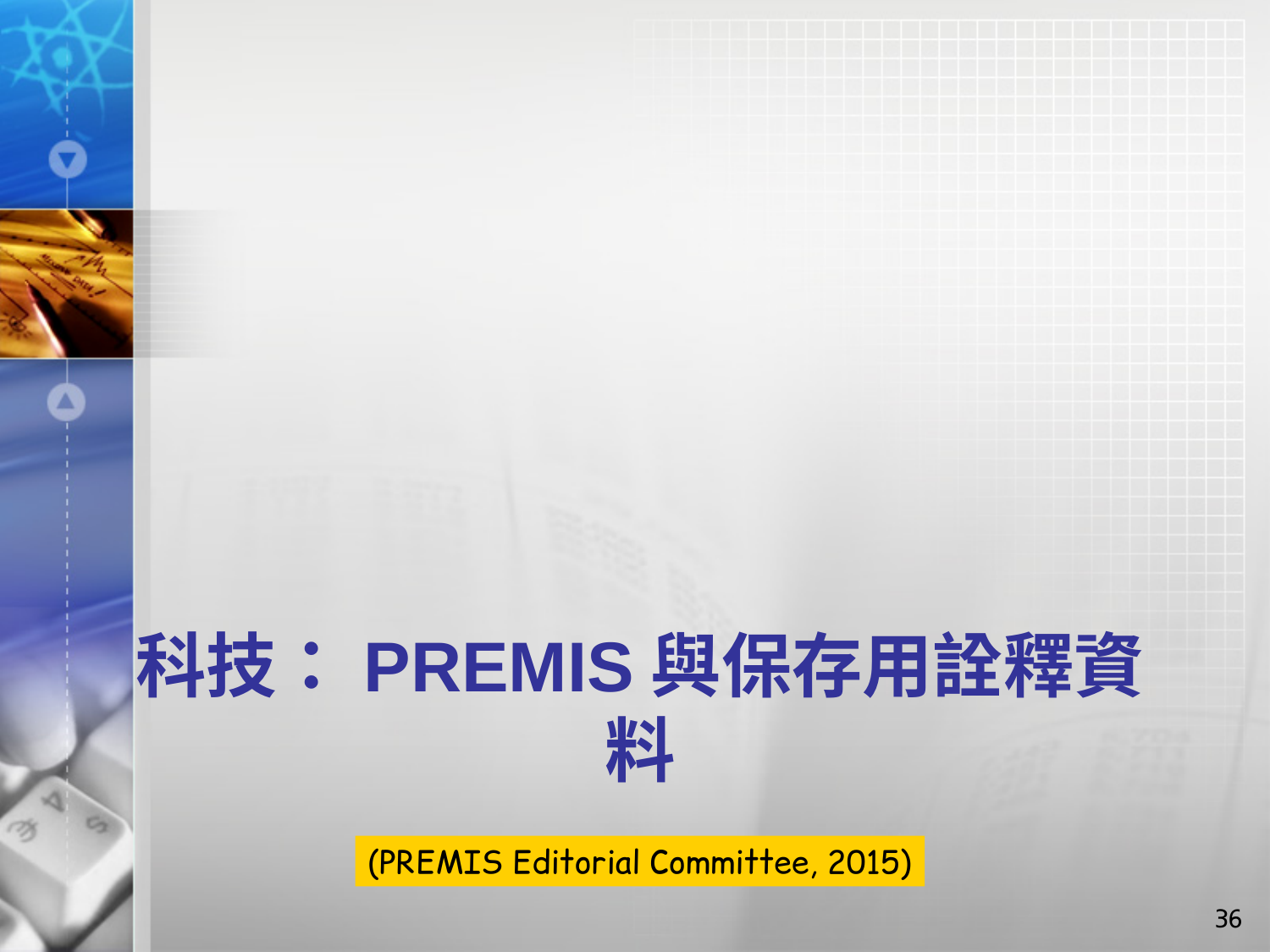

# 科技：PREMIS與保存用詮釋資料
(PREMIS Editorial Committee, 2015)
36